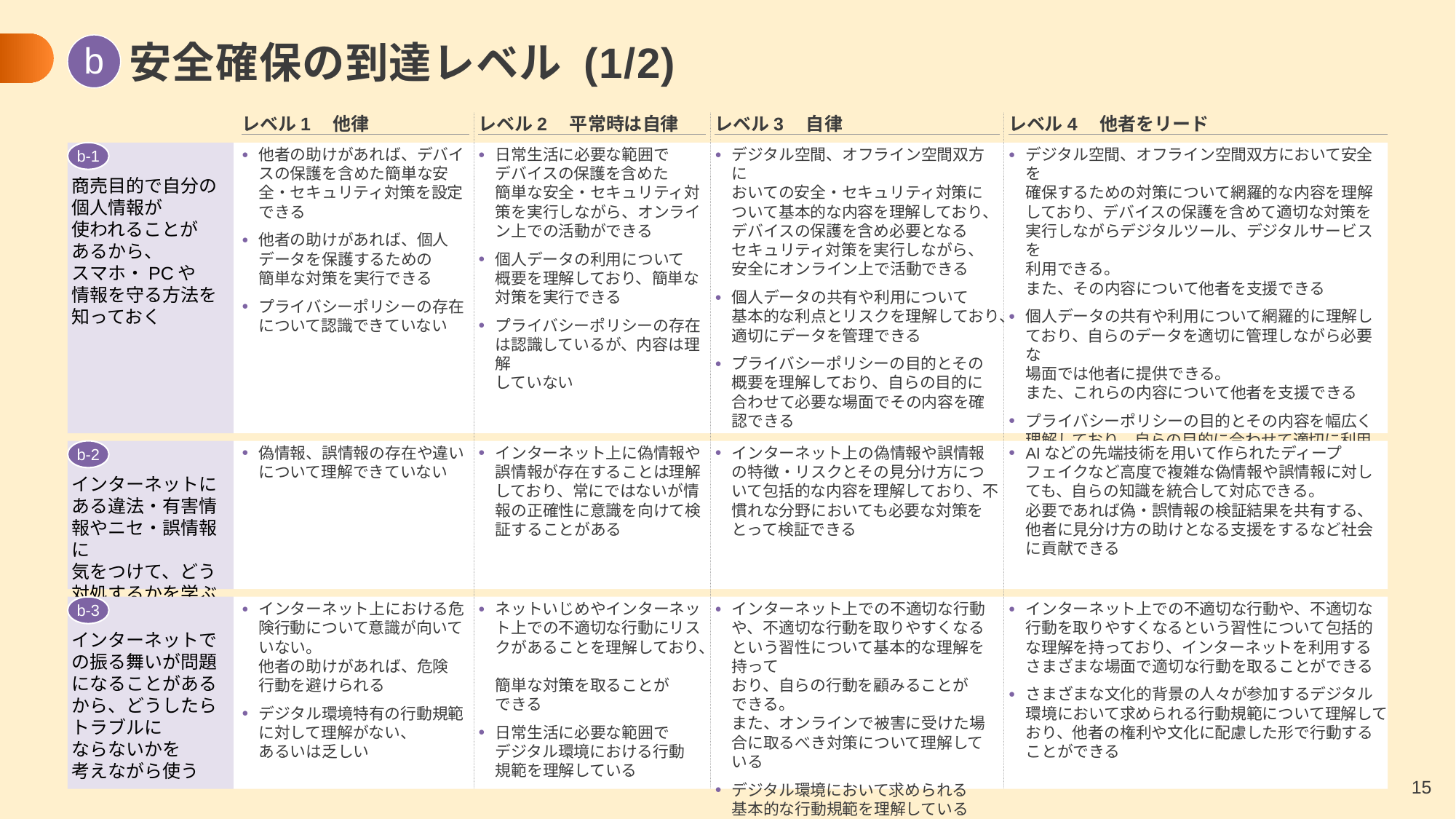

b
# 安全確保の到達レベル (1/2)
レベル1　他律
レベル2　平常時は自律
レベル3　自律
レベル4　他者をリード
商売目的で自分の個人情報が
使われることが
あるから、
スマホ・PCや
情報を守る方法を知っておく

他者の助けがあれば、デバイスの保護を含めた簡単な安全・セキュリティ対策を設定
できる
他者の助けがあれば、個人データを保護するための
簡単な対策を実行できる
プライバシーポリシーの存在について認識できていない
日常生活に必要な範囲で
デバイスの保護を含めた
簡単な安全・セキュリティ対策を実行しながら、オンライン上での活動ができる
個人データの利用について
概要を理解しており、簡単な
対策を実行できる
プライバシーポリシーの存在は認識しているが、内容は理解
していない
デジタル空間、オフライン空間双方に
おいての安全・セキュリティ対策に
ついて基本的な内容を理解しており、デバイスの保護を含め必要となる
セキュリティ対策を実行しながら、
安全にオンライン上で活動できる
個人データの共有や利用について
基本的な利点とリスクを理解しており、適切にデータを管理できる
プライバシーポリシーの目的とその
概要を理解しており、自らの目的に
合わせて必要な場面でその内容を確認できる
デジタル空間、オフライン空間双方において安全を
確保するための対策について網羅的な内容を理解
しており、デバイスの保護を含めて適切な対策を
実行しながらデジタルツール、デジタルサービスを
利用できる。
また、その内容について他者を支援できる
個人データの共有や利用について網羅的に理解しており、自らのデータを適切に管理しながら必要な
場面では他者に提供できる。
また、これらの内容について他者を支援できる
プライバシーポリシーの目的とその内容を幅広く
理解しており、自らの目的に合わせて適切に利用
できる。
また、その内容について他者を支援できる
b-1
b-2
インターネットに
ある違法・有害情報やニセ・誤情報に
気をつけて、どう
対処するかを学ぶ

偽情報、誤情報の存在や違いについて理解できていない
インターネット上に偽情報や
誤情報が存在することは理解しており、常にではないが情報の正確性に意識を向けて検証することがある
インターネット上の偽情報や誤情報の特徴・リスクとその見分け方について包括的な内容を理解しており、不慣れな分野においても必要な対策をとって検証できる
AIなどの先端技術を用いて作られたディープ
フェイクなど高度で複雑な偽情報や誤情報に対しても、自らの知識を統合して対応できる。
必要であれば偽・誤情報の検証結果を共有する、
他者に見分け方の助けとなる支援をするなど社会に貢献できる
インターネットでの振る舞いが問題になることがある
から、どうしたら
トラブルに
ならないかを
考えながら使う
b-3

インターネット上における危険行動について意識が向いて
いない。
他者の助けがあれば、危険
行動を避けられる
デジタル環境特有の行動規範に対して理解がない、
あるいは乏しい
ネットいじめやインターネット上での不適切な行動にリスクがあることを理解しており、
簡単な対策を取ることが
できる
日常生活に必要な範囲で
デジタル環境における行動
規範を理解している
インターネット上での不適切な行動や、不適切な行動を取りやすくなるという習性について基本的な理解を持って
おり、自らの行動を顧みることが
できる。
また、オンラインで被害に受けた場合に取るべき対策について理解している
デジタル環境において求められる
基本的な行動規範を理解している
インターネット上での不適切な行動や、不適切な行動を取りやすくなるという習性について包括的な理解を持っており、インターネットを利用するさまざまな場面で適切な行動を取ることができる
さまざまな文化的背景の人々が参加するデジタル
環境において求められる行動規範について理解しており、他者の権利や文化に配慮した形で行動する
ことができる